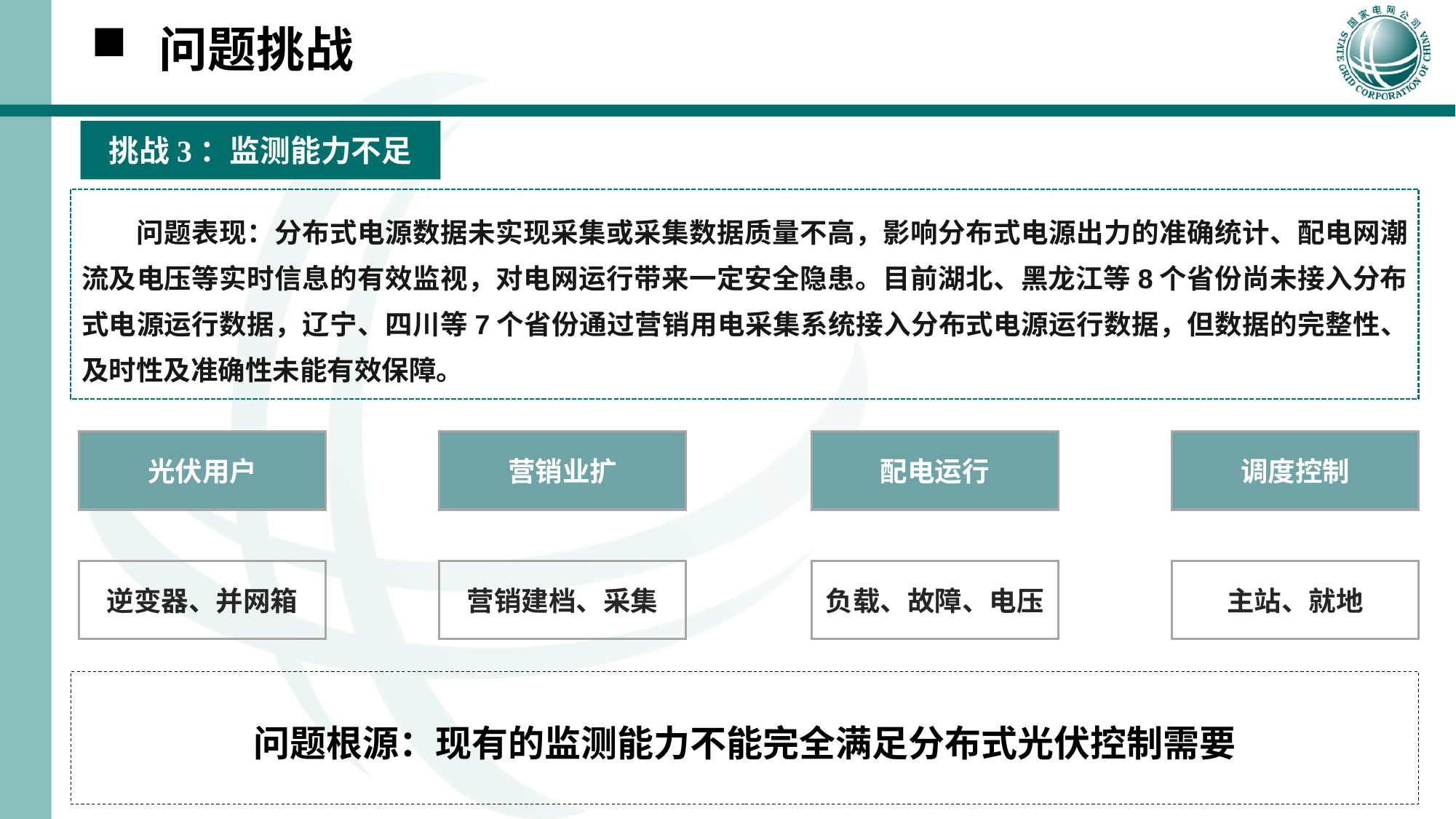

问题挑战
挑战3：监测能力不足
问题表现：分布式电源数据未实现采集或采集数据质量不高，影响分布式电源出力的准确统计、配电网潮流及电压等实时信息的有效监视，对电网运行带来一定安全隐患。目前湖北、黑龙江等8个省份尚未接入分布式电源运行数据，辽宁、四川等7个省份通过营销用电采集系统接入分布式电源运行数据，但数据的完整性、及时性及准确性未能有效保障。
营销业扩
配电运行
调度控制
光伏用户
逆变器、并网箱
营销建档、采集
负载、故障、电压
主站、就地
问题根源：现有的监测能力不能完全满足分布式光伏控制需要